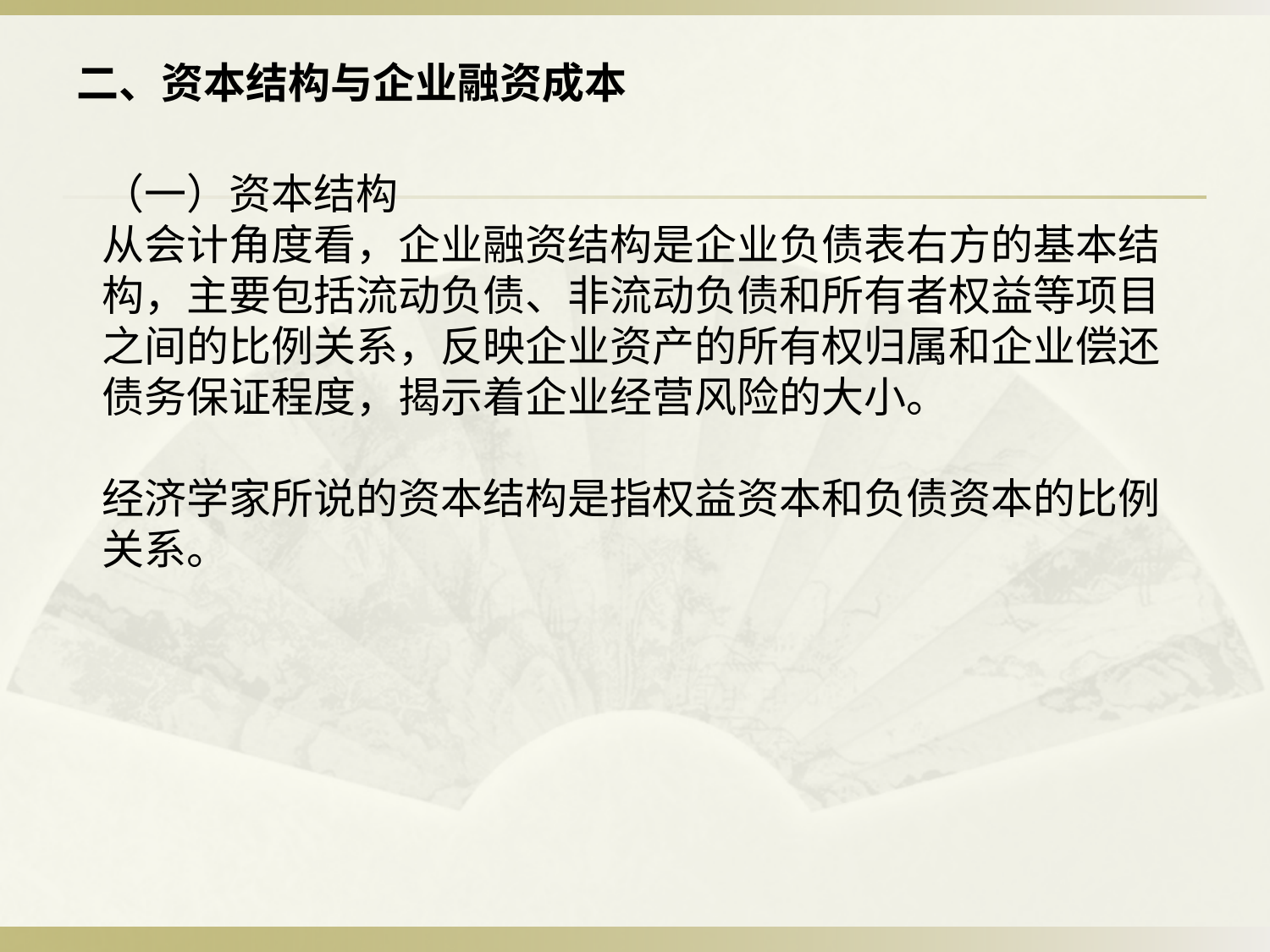

二、资本结构与企业融资成本
（一）资本结构
从会计角度看，企业融资结构是企业负债表右方的基本结构，主要包括流动负债、非流动负债和所有者权益等项目之间的比例关系，反映企业资产的所有权归属和企业偿还债务保证程度，揭示着企业经营风险的大小。

经济学家所说的资本结构是指权益资本和负债资本的比例关系。